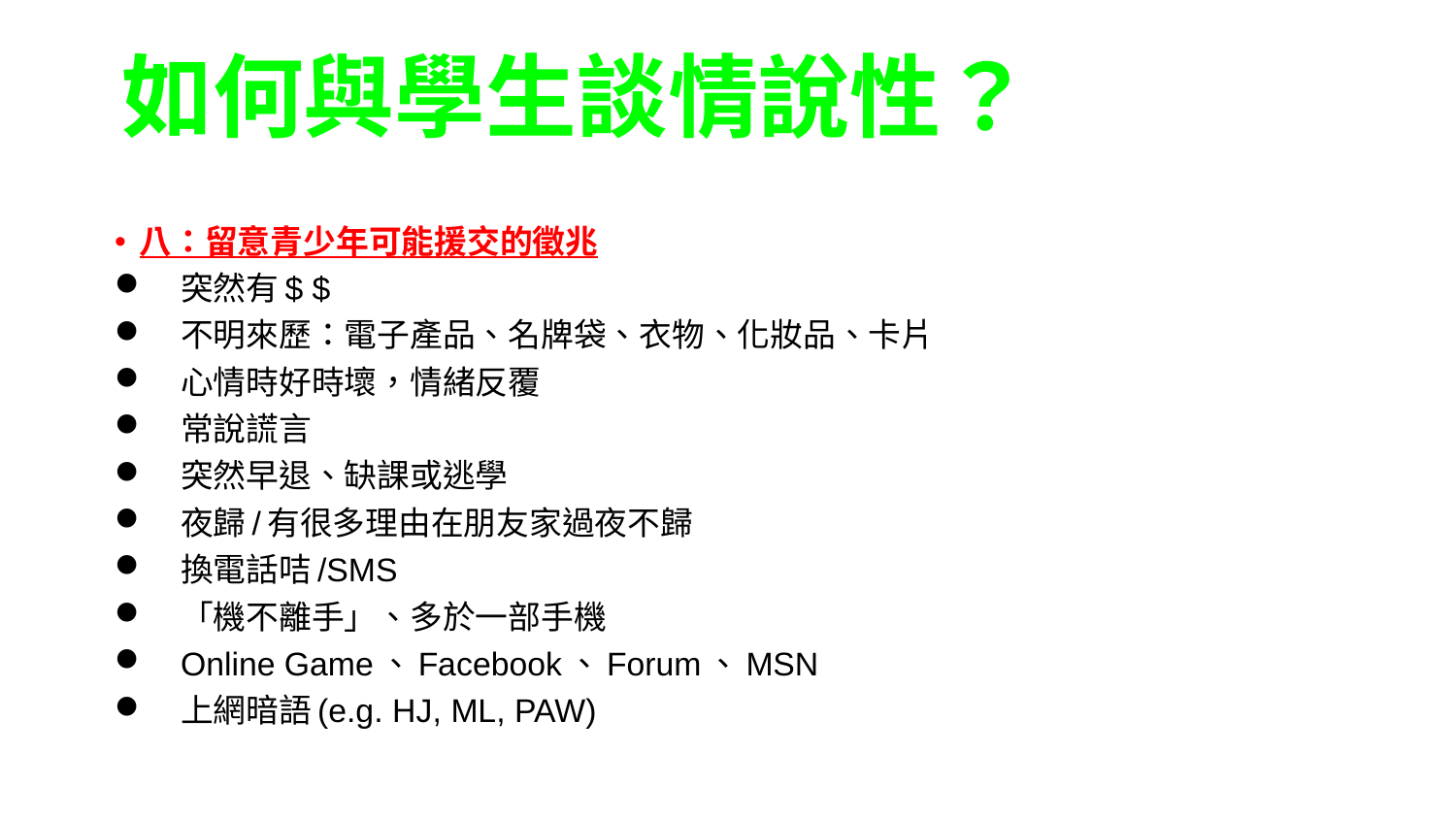

# 如何與學生談情說性？
八：留意青少年可能援交的徵兆
突然有$ $
不明來歷：電子產品、名牌袋、衣物、化妝品、卡片
心情時好時壞，情緒反覆
常說謊言
突然早退、缺課或逃學
夜歸/有很多理由在朋友家過夜不歸
換電話咭/SMS
「機不離手」、多於一部手機
Online Game、Facebook、Forum、MSN
上網暗語(e.g. HJ, ML, PAW)